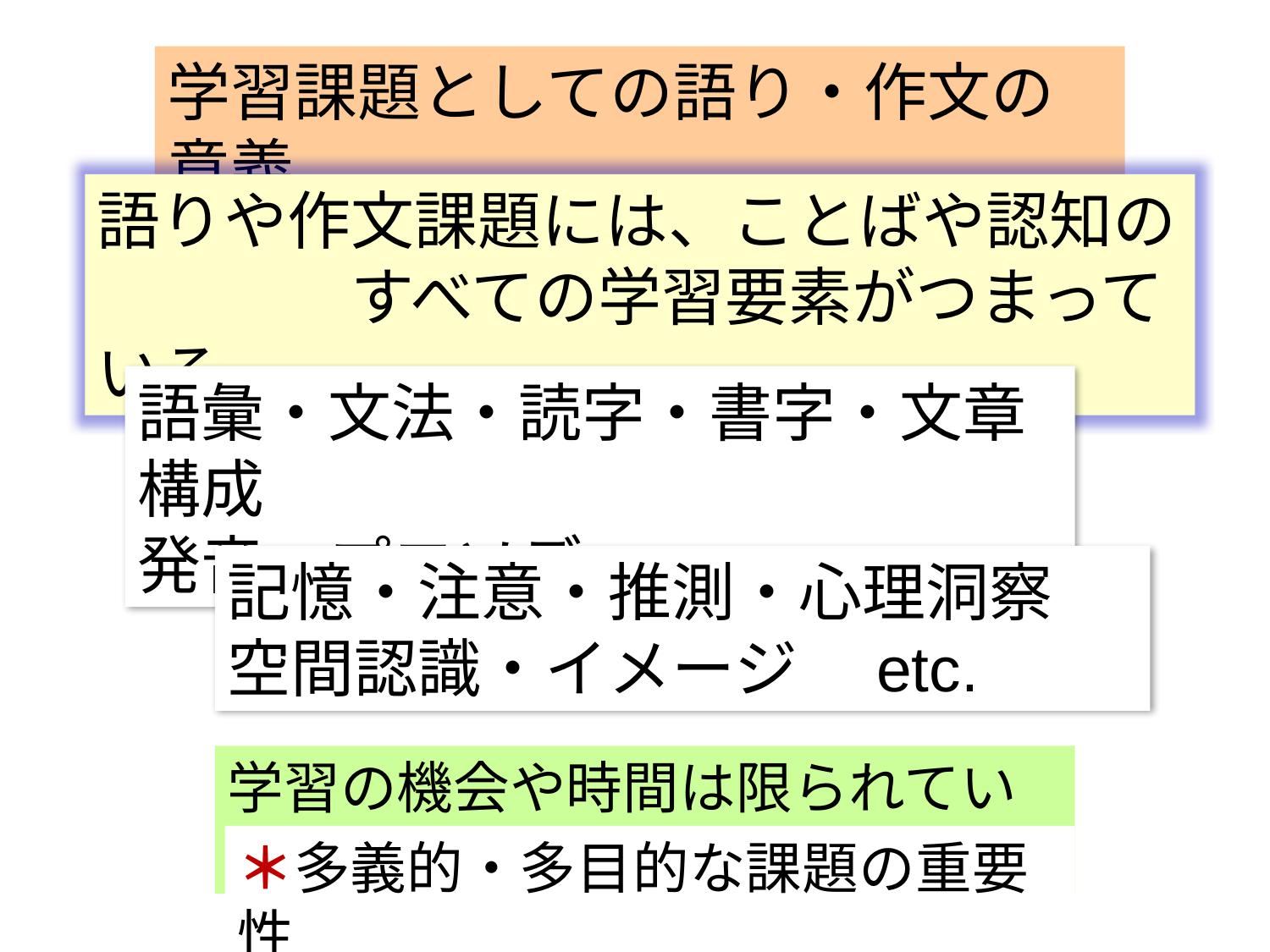

学習課題としての語り・作文の意義
語りや作文課題には、ことばや認知の
　　　　すべての学習要素がつまっている
語彙・文法・読字・書字・文章構成
発音・プロソディ　etc.
記憶・注意・推測・心理洞察
空間認識・イメージ　etc.
学習の機会や時間は限られている
＊多義的・多目的な課題の重要性